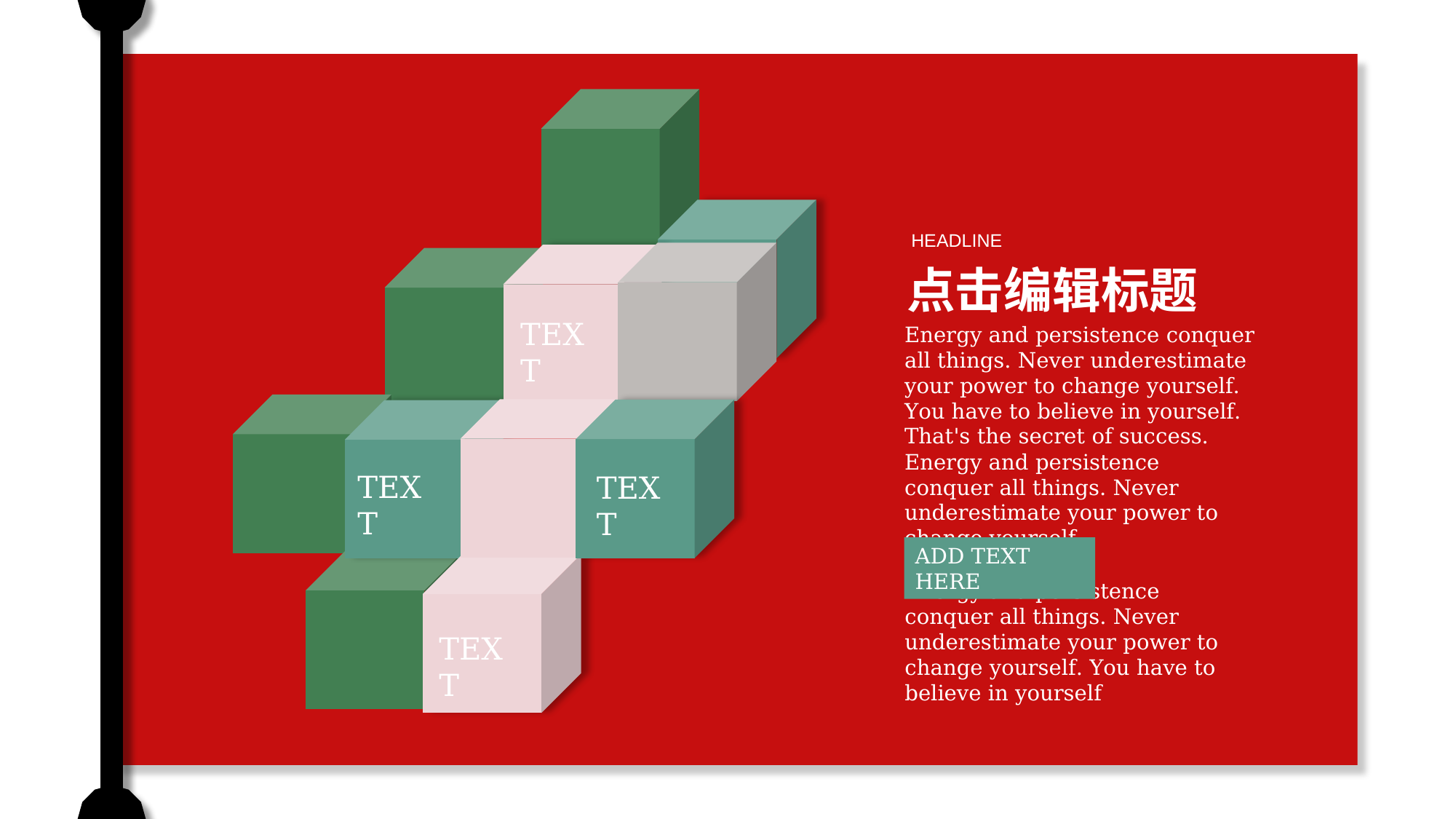

HEADLINE
 点击编辑标题

TEXT

Energy and persistence conquer all things. Never underestimate your power to change yourself. You have to believe in yourself. That's the secret of success.

TEXT

TEXT
Energy and persistence conquer all things. Never underestimate your power to change yourself.
ADD TEXT HERE

TEXT
Energy and persistence conquer all things. Never underestimate your power to change yourself. You have to believe in yourself